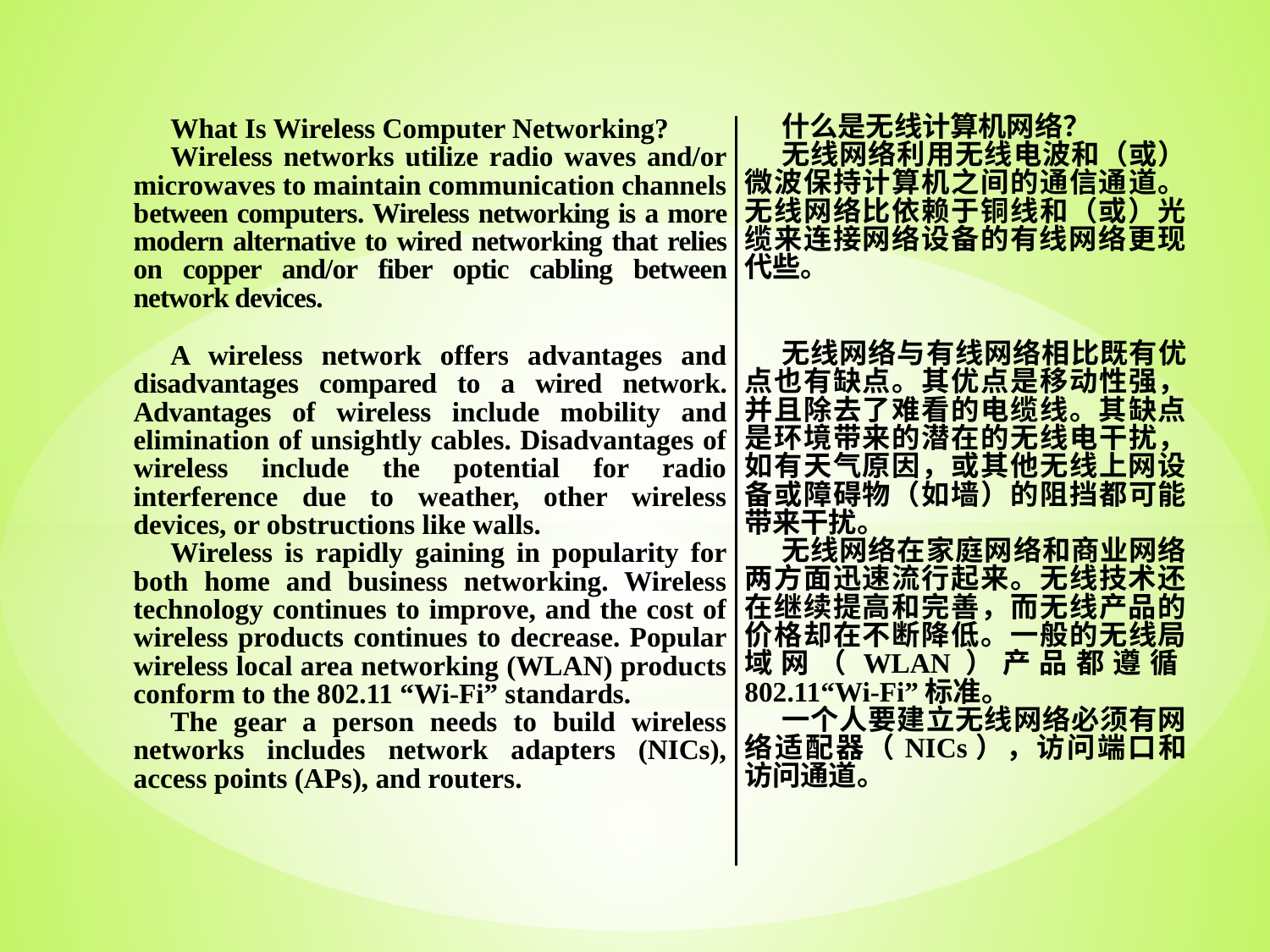

| What Is Wireless Computer Networking? Wireless networks utilize radio waves and/or microwaves to maintain communication channels between computers. Wireless networking is a more modern alternative to wired networking that relies on copper and/or fiber optic cabling between network devices. | 什么是无线计算机网络？ 无线网络利用无线电波和（或）微波保持计算机之间的通信通道。无线网络比依赖于铜线和（或）光缆来连接网络设备的有线网络更现代些。 |
| --- | --- |
| A wireless network offers advantages and disadvantages compared to a wired network. Advantages of wireless include mobility and elimination of unsightly cables. Disadvantages of wireless include the potential for radio interference due to weather, other wireless devices, or obstructions like walls. Wireless is rapidly gaining in popularity for both home and business networking. Wireless technology continues to improve, and the cost of wireless products continues to decrease. Popular wireless local area networking (WLAN) products conform to the 802.11 “Wi-Fi” standards. The gear a person needs to build wireless networks includes network adapters (NICs), access points (APs), and routers. | 无线网络与有线网络相比既有优点也有缺点。其优点是移动性强，并且除去了难看的电缆线。其缺点是环境带来的潜在的无线电干扰，如有天气原因，或其他无线上网设备或障碍物（如墙）的阻挡都可能带来干扰。 无线网络在家庭网络和商业网络两方面迅速流行起来。无线技术还在继续提高和完善，而无线产品的价格却在不断降低。一般的无线局域网（WLAN）产品都遵循802.11“Wi-Fi”标准。 一个人要建立无线网络必须有网络适配器（NICs），访问端口和访问通道。 |